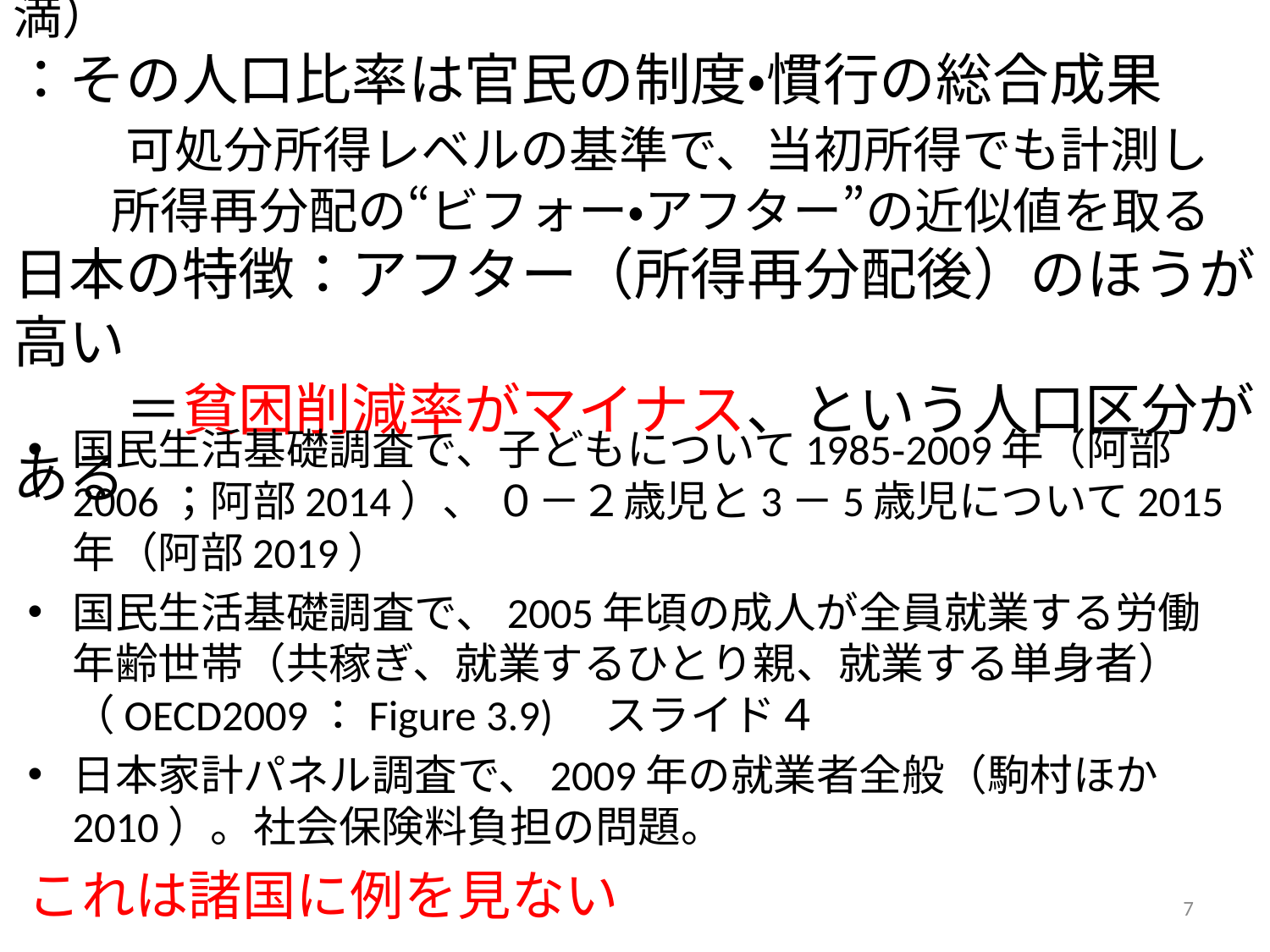

# 相対的貧困基準（等価可処分所得の中央値の50%未満） ：その人口比率は官民の制度・慣行の総合成果 　　可処分所得レベルの基準で、当初所得でも計測し 　　所得再分配の“ビフォー・アフター”の近似値を取る 日本の特徴：アフター（所得再分配後）のほうが高い 　　＝貧困削減率がマイナス、という人口区分がある
国民生活基礎調査で、子どもについて1985‐2009年（阿部2006；阿部2014）、 ０－２歳児と3－5歳児について2015年（阿部2019）
国民生活基礎調査で、2005年頃の成人が全員就業する労働年齢世帯（共稼ぎ、就業するひとり親、就業する単身者）（OECD2009：Figure 3.9)　スライド４
日本家計パネル調査で、2009年の就業者全般（駒村ほか2010）。社会保険料負担の問題。
これは諸国に例を見ない

7